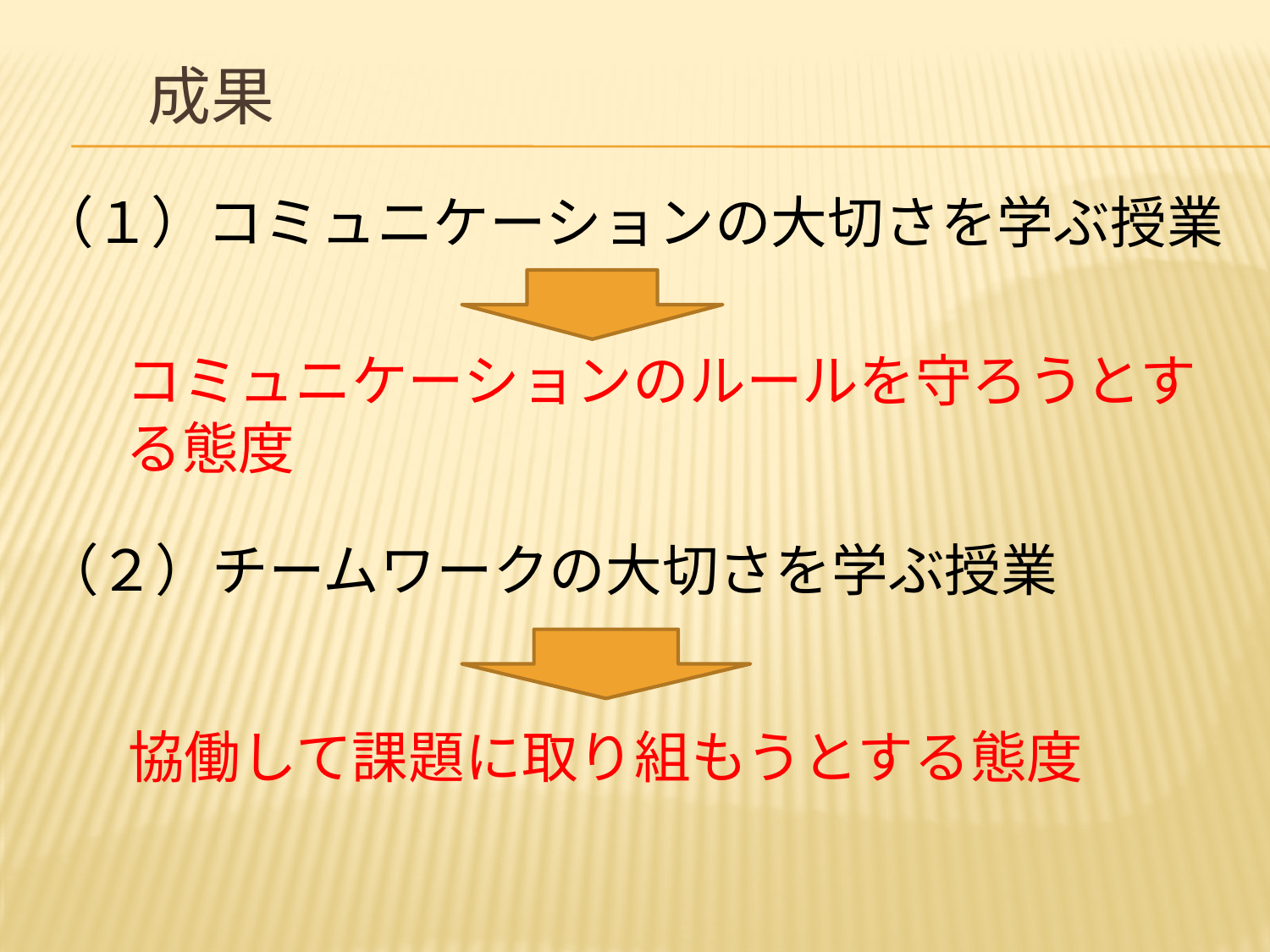

# 成果
（１）コミュニケーションの大切さを学ぶ授業

コミュニケーションのルールを守ろうとする態度
（２）チームワークの大切さを学ぶ授業

協働して課題に取り組もうとする態度